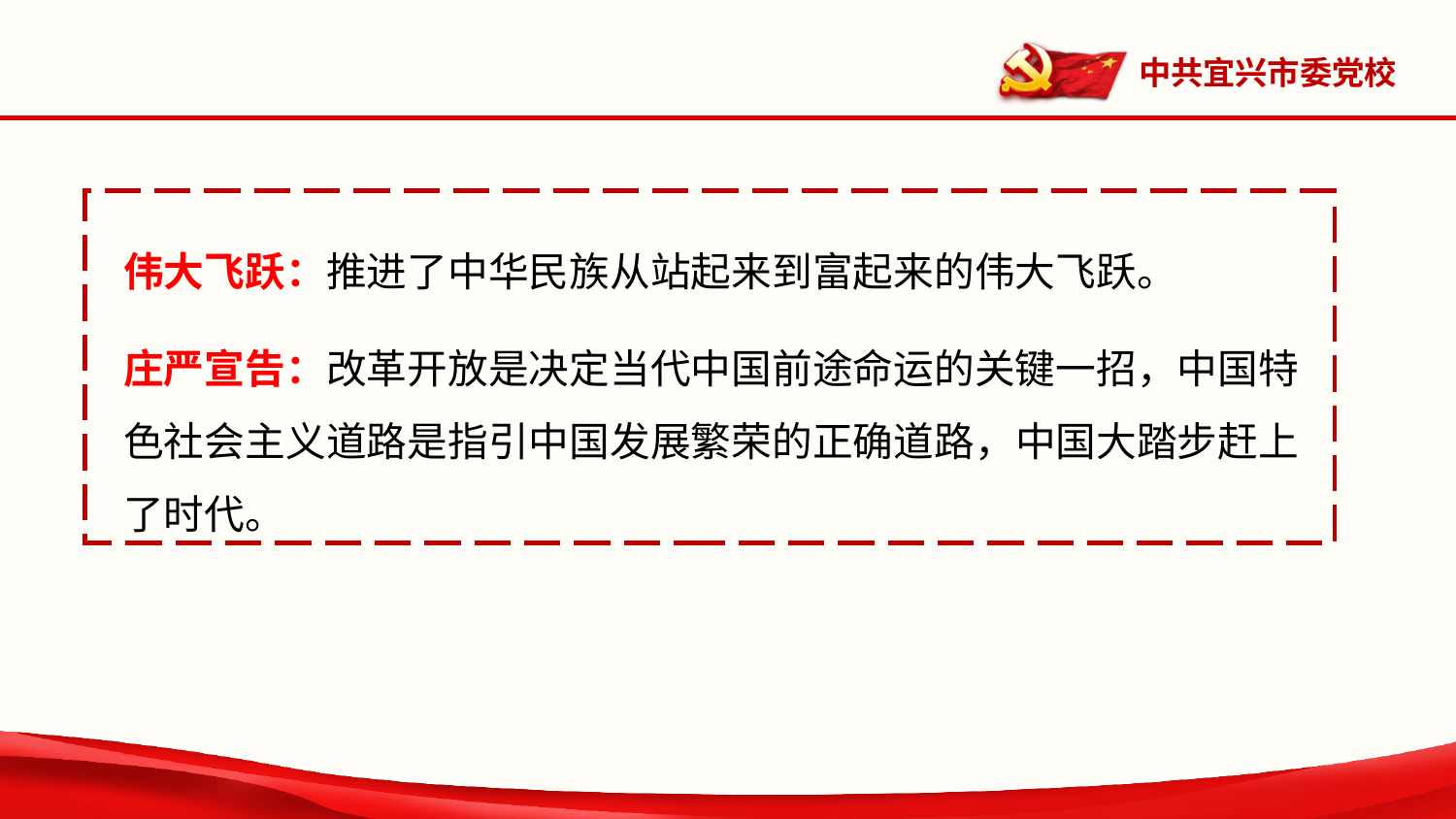

伟大飞跃：推进了中华民族从站起来到富起来的伟大飞跃。
庄严宣告：改革开放是决定当代中国前途命运的关键一招，中国特色社会主义道路是指引中国发展繁荣的正确道路，中国大踏步赶上了时代。